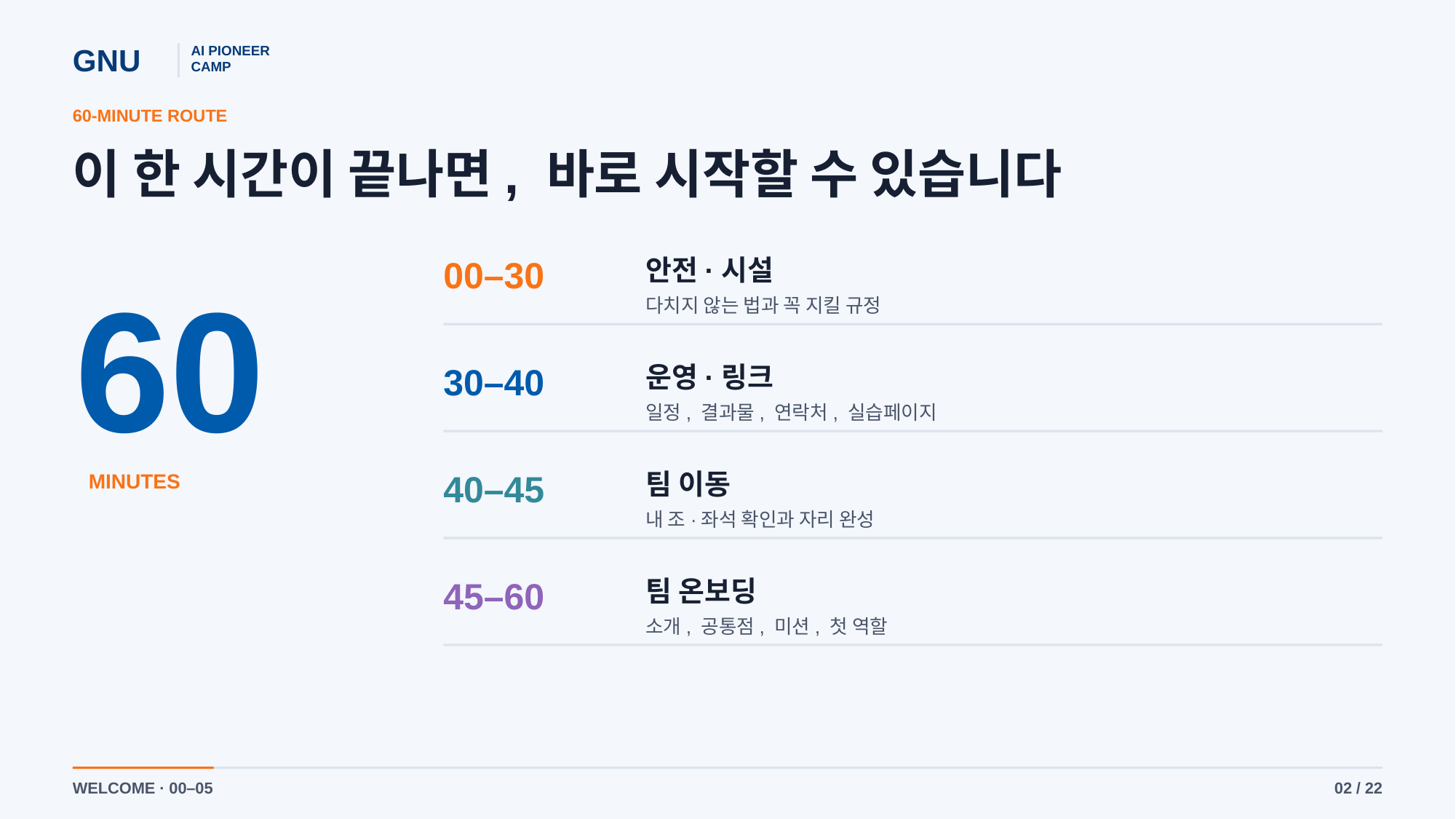

GNU
AI PIONEER
CAMP

60-MINUTE ROUTE
이 한 시간이 끝나면, 바로 시작할 수 있습니다
00–30
안전·시설
60
다치지 않는 법과 꼭 지킬 규정

30–40
운영·링크
일정, 결과물, 연락처, 실습페이지

40–45
팀 이동
MINUTES
내 조·좌석 확인과 자리 완성

45–60
팀 온보딩
소개, 공통점, 미션, 첫 역할

WELCOME · 00–05
02 / 22